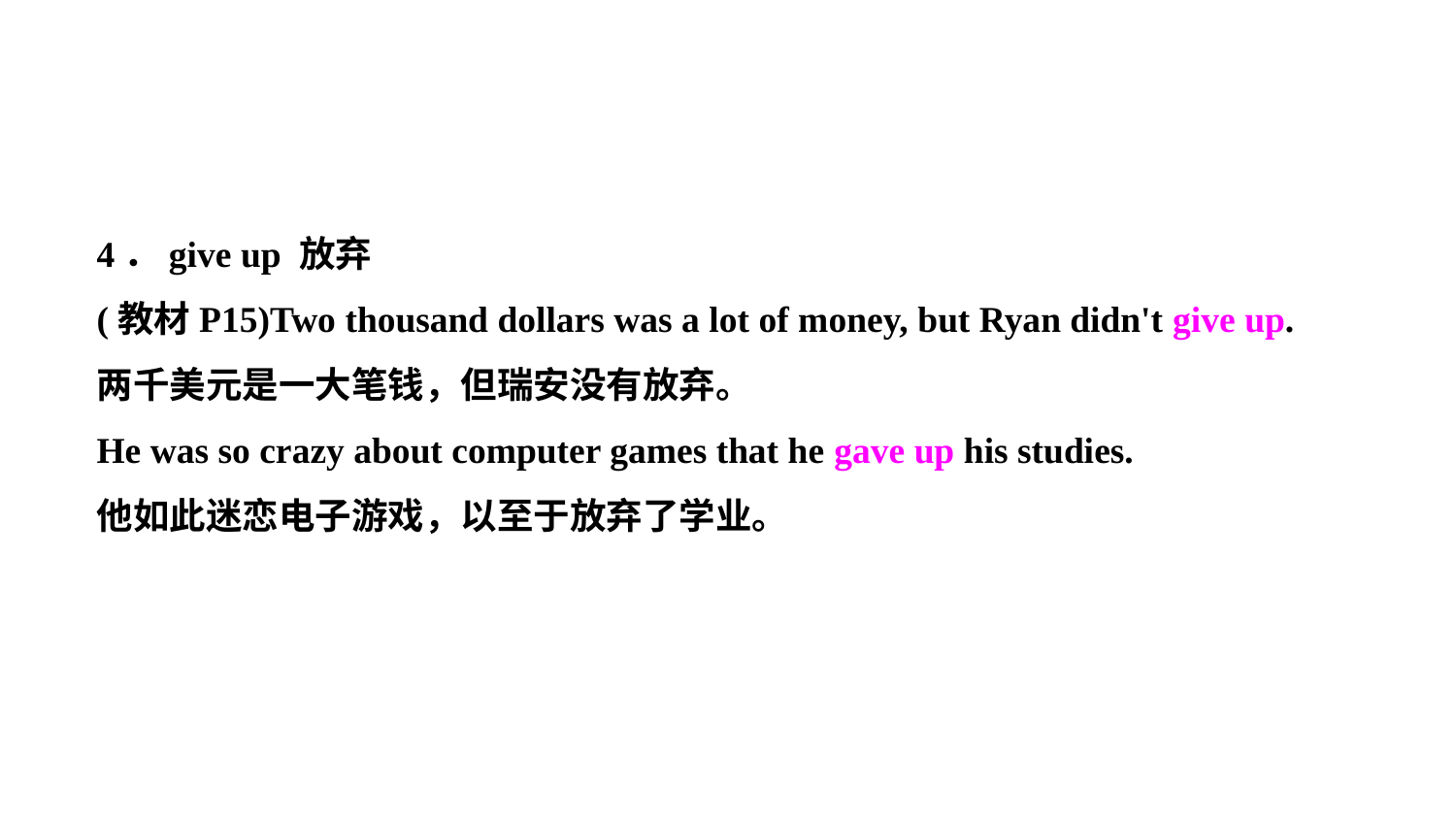

4．give up 放弃
(教材P15)Two thousand dollars was a lot of money, but Ryan didn't give up.
两千美元是一大笔钱，但瑞安没有放弃。
He was so crazy about computer games that he gave up his studies.
他如此迷恋电子游戏，以至于放弃了学业。